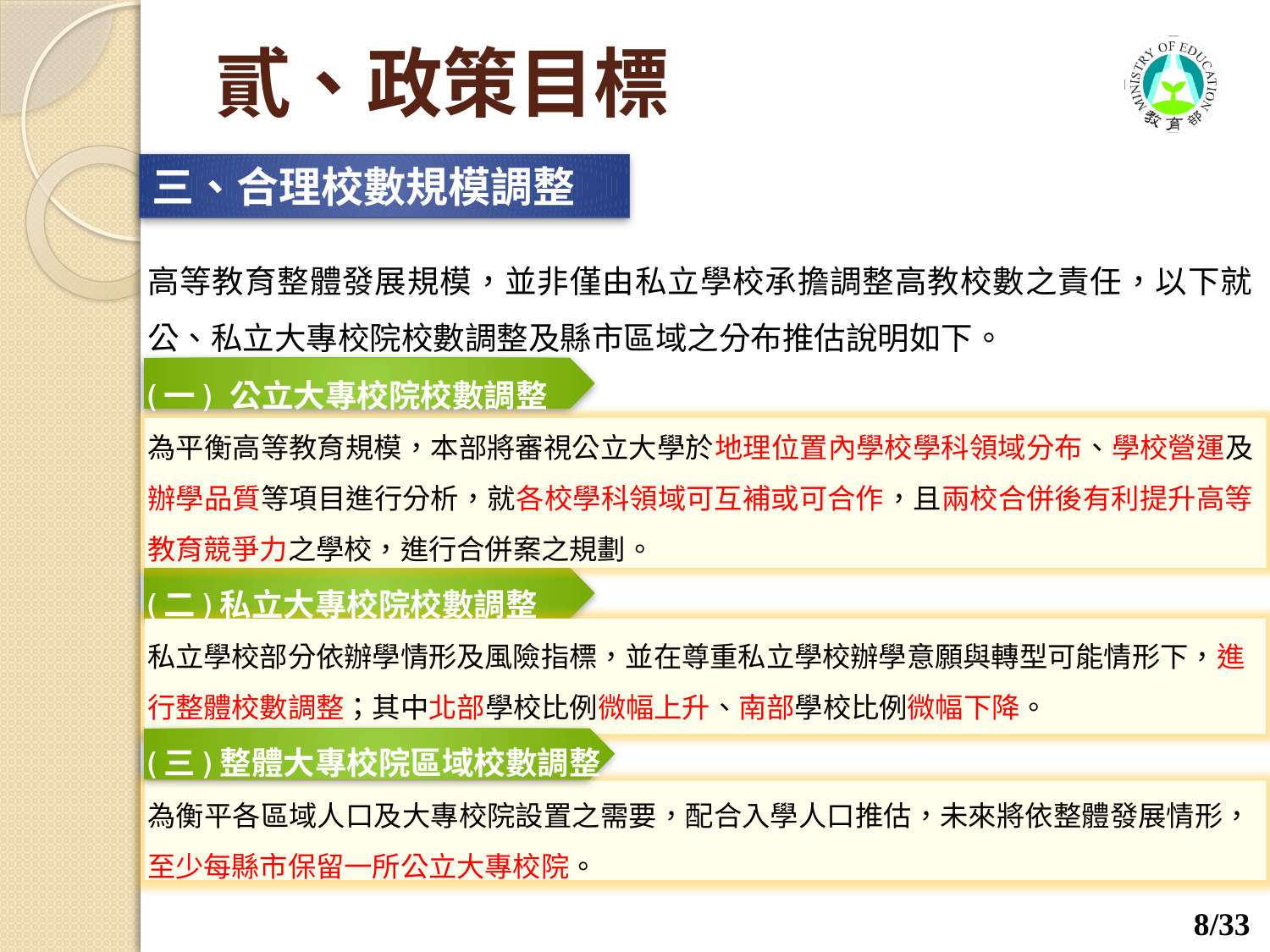

# 貳、政策目標
三、合理校數規模調整

高等教育整體發展規模，並非僅由私立學校承擔調整高教校數之責任，以下就公、私立大專校院校數調整及縣市區域之分布推估說明如下。
(一) 公立大專校院校數調整
為平衡高等教育規模，本部將審視公立大學於地理位置內學校學科領域分布、學校營運及辦學品質等項目進行分析，就各校學科領域可互補或可合作，且兩校合併後有利提升高等教育競爭力之學校，進行合併案之規劃。
(二)私立大專校院校數調整
私立學校部分依辦學情形及風險指標，並在尊重私立學校辦學意願與轉型可能情形下，進行整體校數調整；其中北部學校比例微幅上升、南部學校比例微幅下降。
(三)整體大專校院區域校數調整
為衡平各區域人口及大專校院設置之需要，配合入學人口推估，未來將依整體發展情形，至少每縣市保留一所公立大專校院。